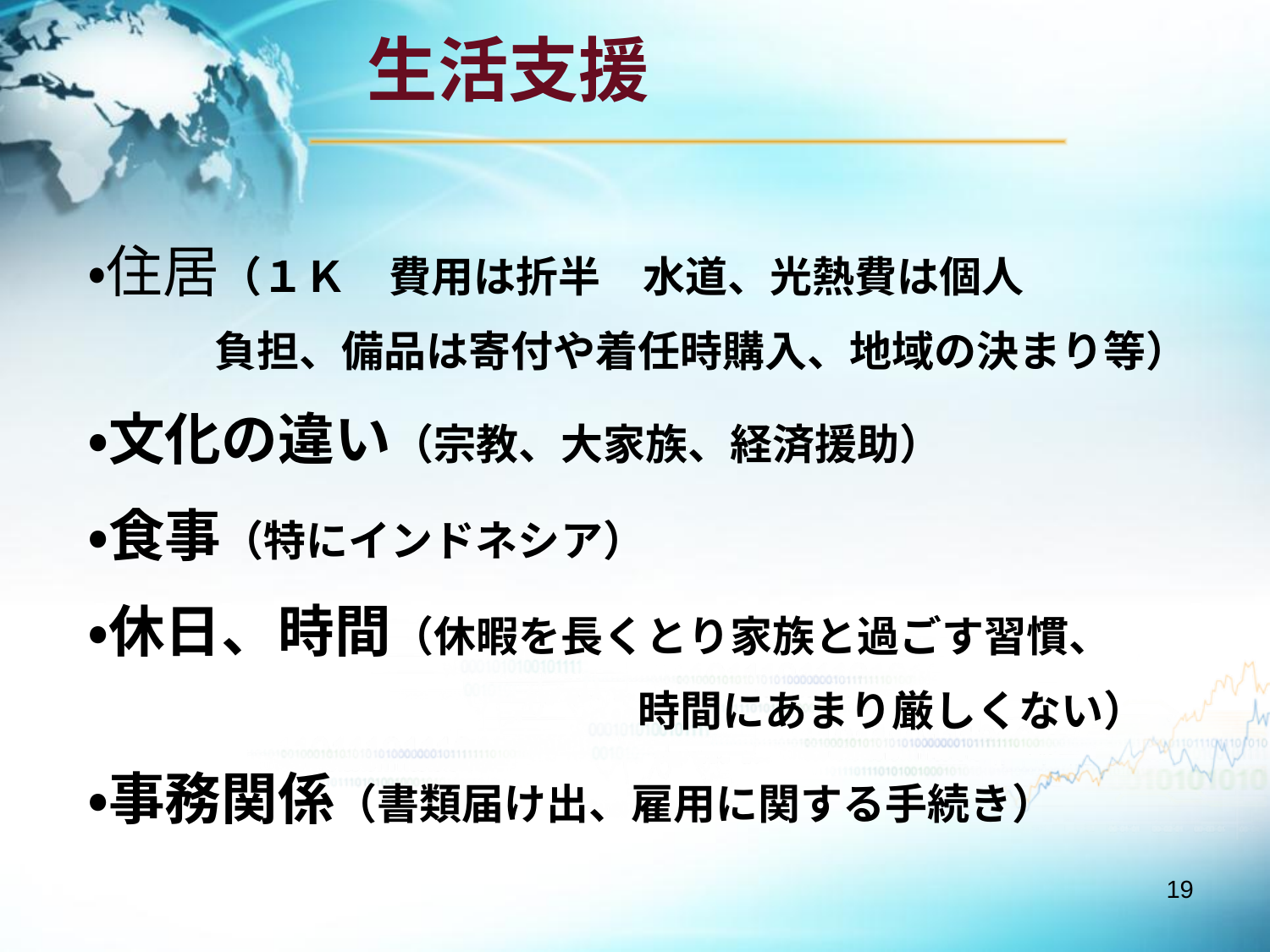

生活支援

・住居（１Ｋ　費用は折半　水道、光熱費は個人
　　　負担、備品は寄付や着任時購入、地域の決まり等）
・文化の違い（宗教、大家族、経済援助）
・食事（特にインドネシア）
・休日、時間（休暇を長くとり家族と過ごす習慣、
　　　　　　　　　　　　　時間にあまり厳しくない）
・事務関係（書類届け出、雇用に関する手続き）

19